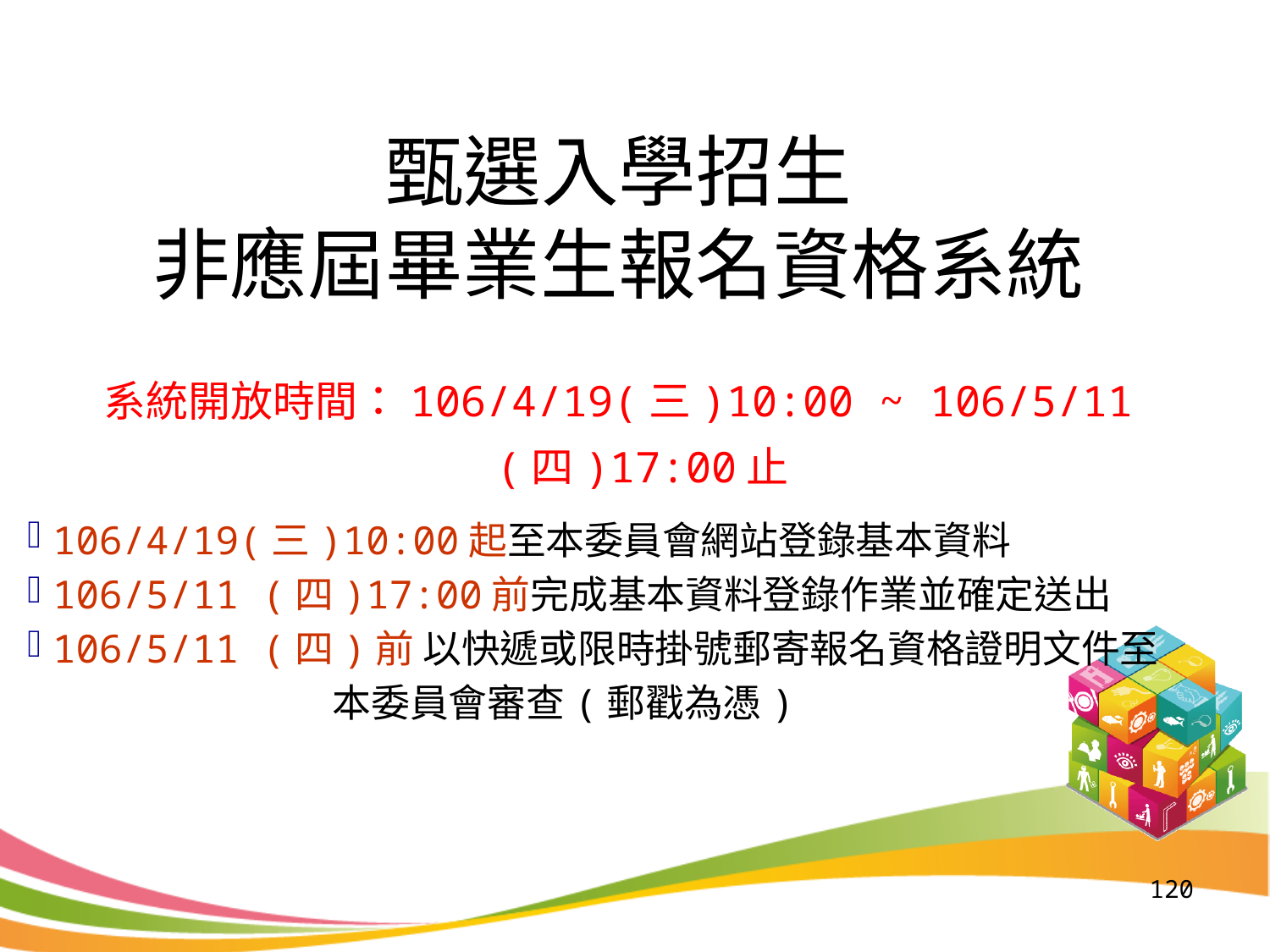

甄選入學招生
非應屆畢業生報名資格系統

系統開放時間：106/4/19(三)10:00 ~ 106/5/11 (四)17:00止

106/4/19(三)10:00起至本委員會網站登錄基本資料
106/5/11 (四)17:00前完成基本資料登錄作業並確定送出
106/5/11 (四)前 以快遞或限時掛號郵寄報名資格證明文件至
     本委員會審查(郵戳為憑)

120